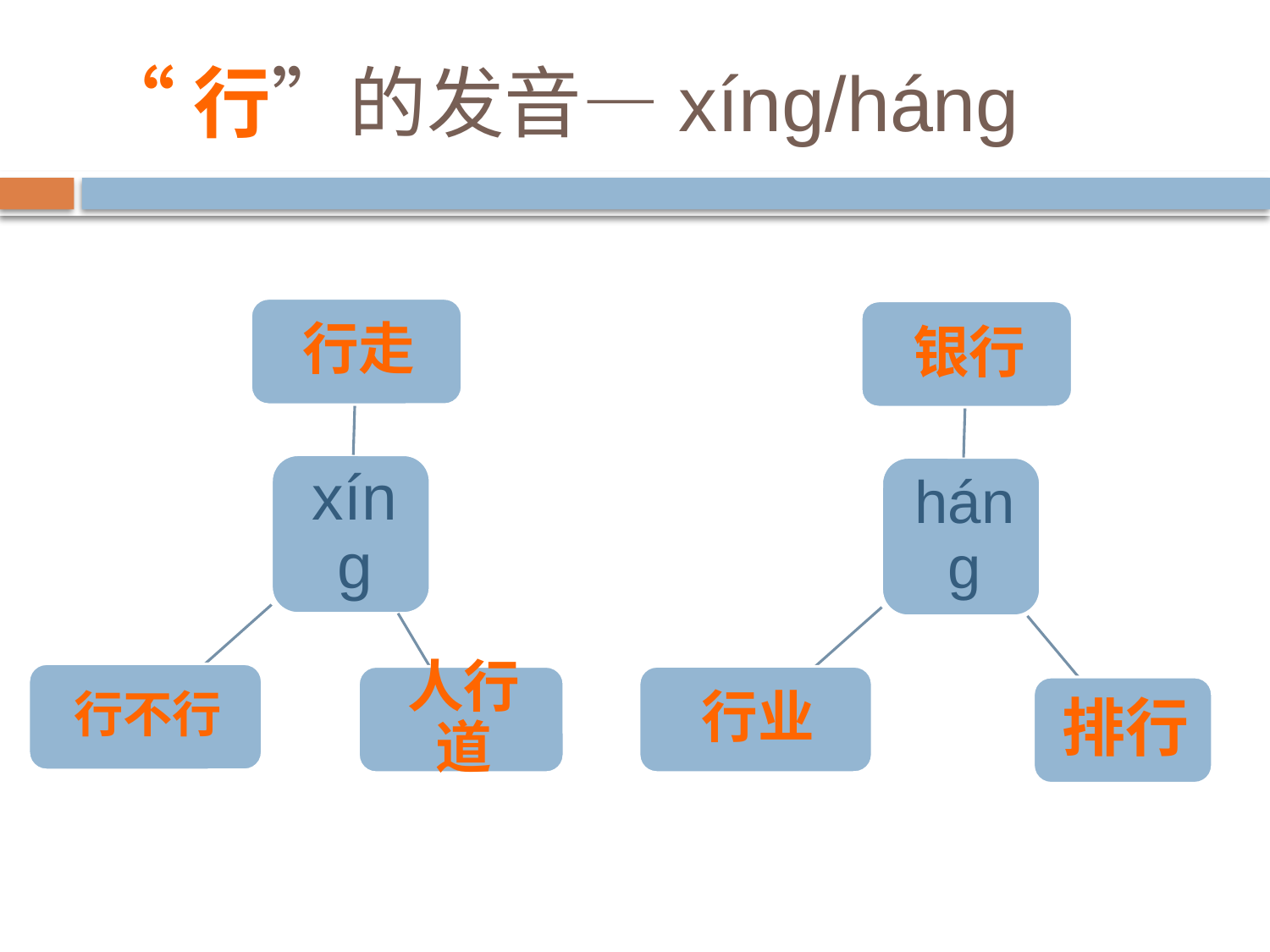

# “行”的发音—xíng/háng
xíng
行走
人行道
行不行
háng
银行
排行
行业